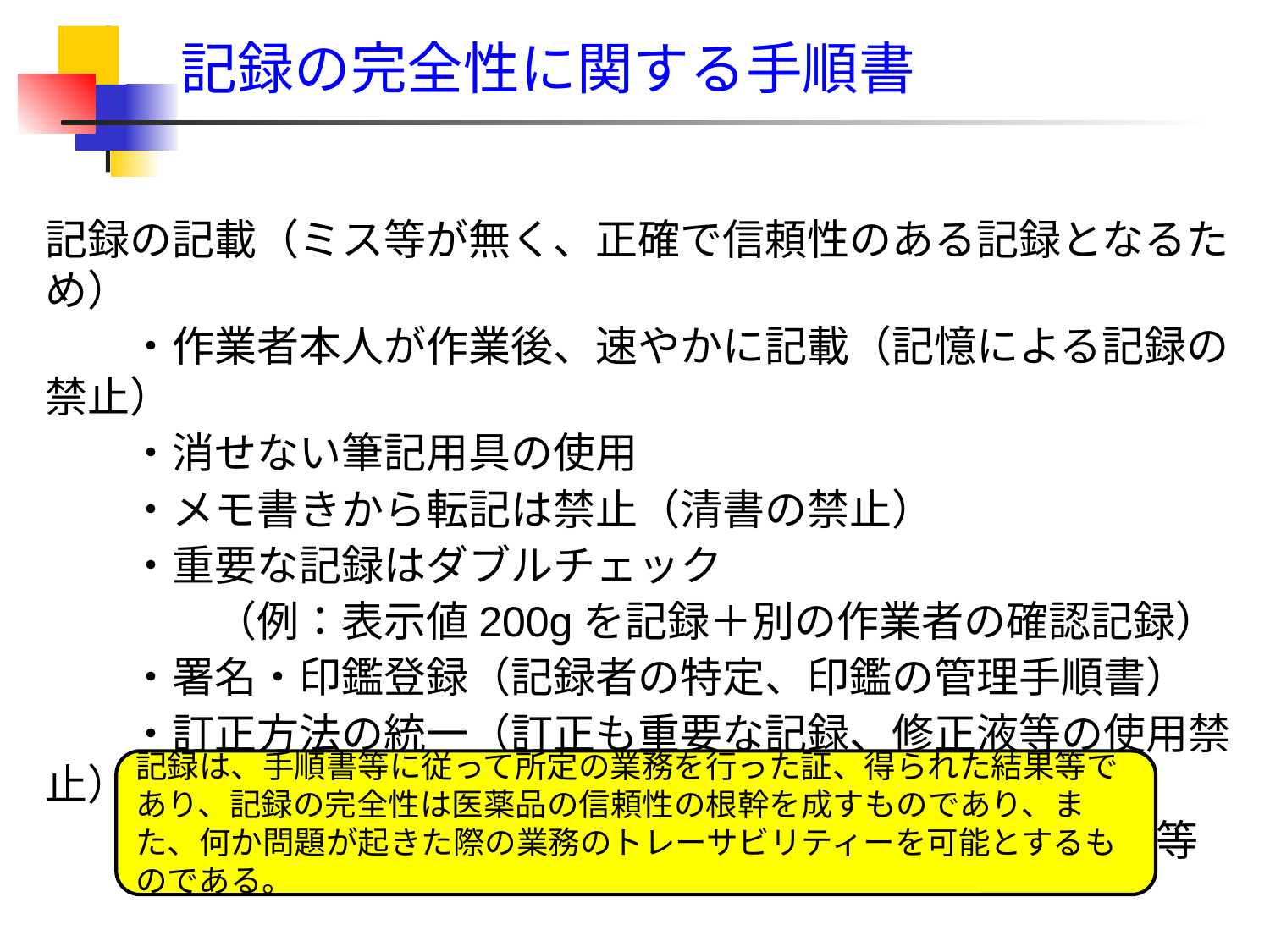

記録の完全性に関する手順書
記録の記載（ミス等が無く、正確で信頼性のある記録となるため）
　　・作業者本人が作業後、速やかに記載（記憶による記録の禁止）
　　・消せない筆記用具の使用
　　・メモ書きから転記は禁止（清書の禁止）
　　・重要な記録はダブルチェック
　　　　（例：表示値200gを記録＋別の作業者の確認記録）
　　・署名・印鑑登録（記録者の特定、印鑑の管理手順書）
　　・訂正方法の統一（訂正も重要な記録、修正液等の使用禁止）
　　・日付の書式設定（4月1日ではなく⇒04月01日）等
記録は、手順書等に従って所定の業務を行った証、得られた結果等であり、記録の完全性は医薬品の信頼性の根幹を成すものであり、また、何か問題が起きた際の業務のトレーサビリティーを可能とするものである。